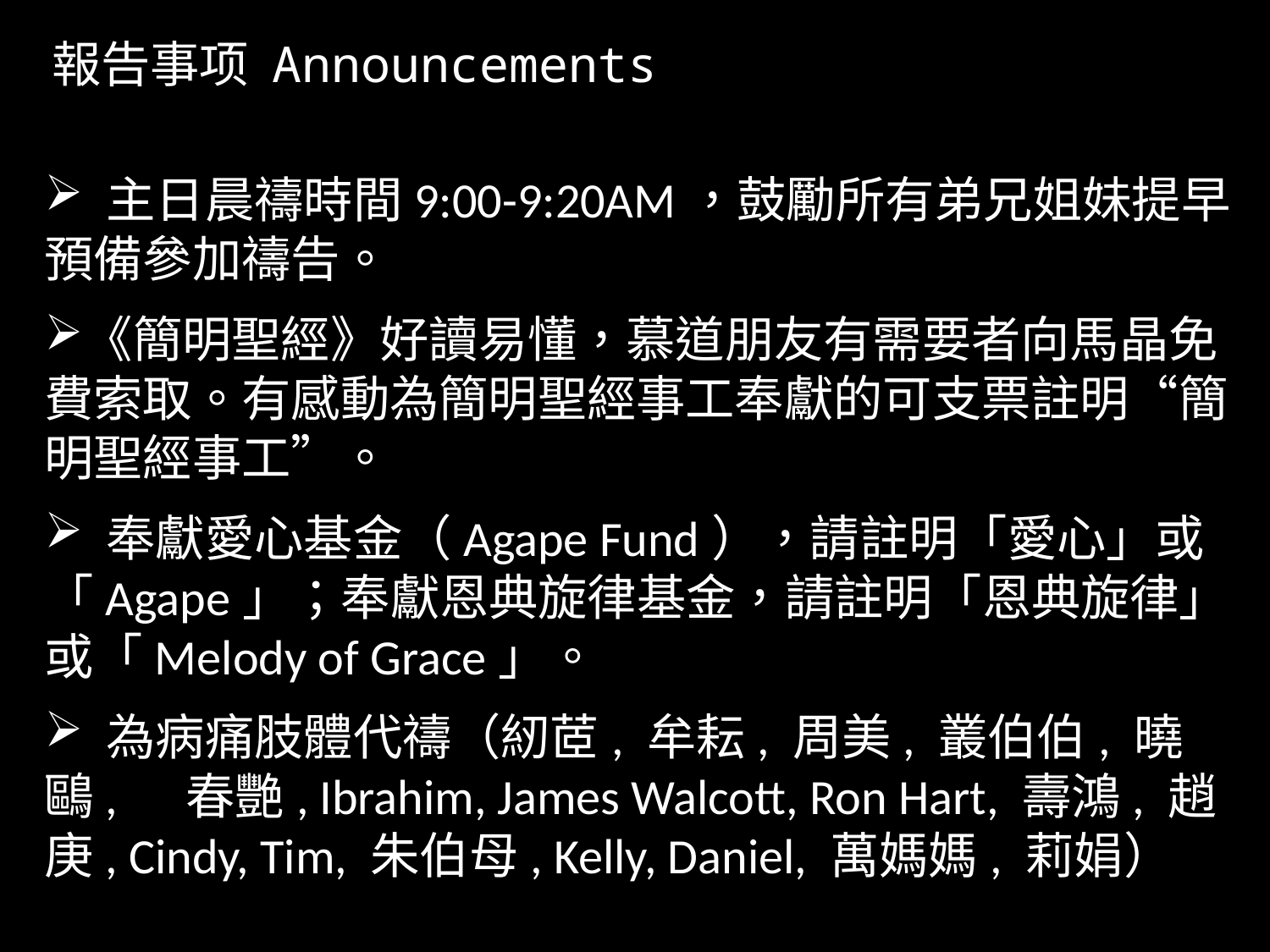

報告事项 Announcements

 主日晨禱時間9:00-9:20AM，鼓勵所有弟兄姐妹提早預備參加禱告。
《簡明聖經》好讀易懂，慕道朋友有需要者向馬晶免費索取。有感動為簡明聖經事工奉獻的可支票註明“簡明聖經事工”。
 奉獻愛心基金（Agape Fund），請註明「愛心」或   「Agape」；奉獻恩典旋律基金，請註明「恩典旋律」或「Melody of Grace」。
 為病痛肢體代禱（紉茝, 牟耘, 周美, 叢伯伯, 曉鷗,     春艷, Ibrahim, James Walcott, Ron Hart, 壽鴻, 趙庚, Cindy, Tim, 朱伯母, Kelly, Daniel, 萬媽媽, 莉娟）